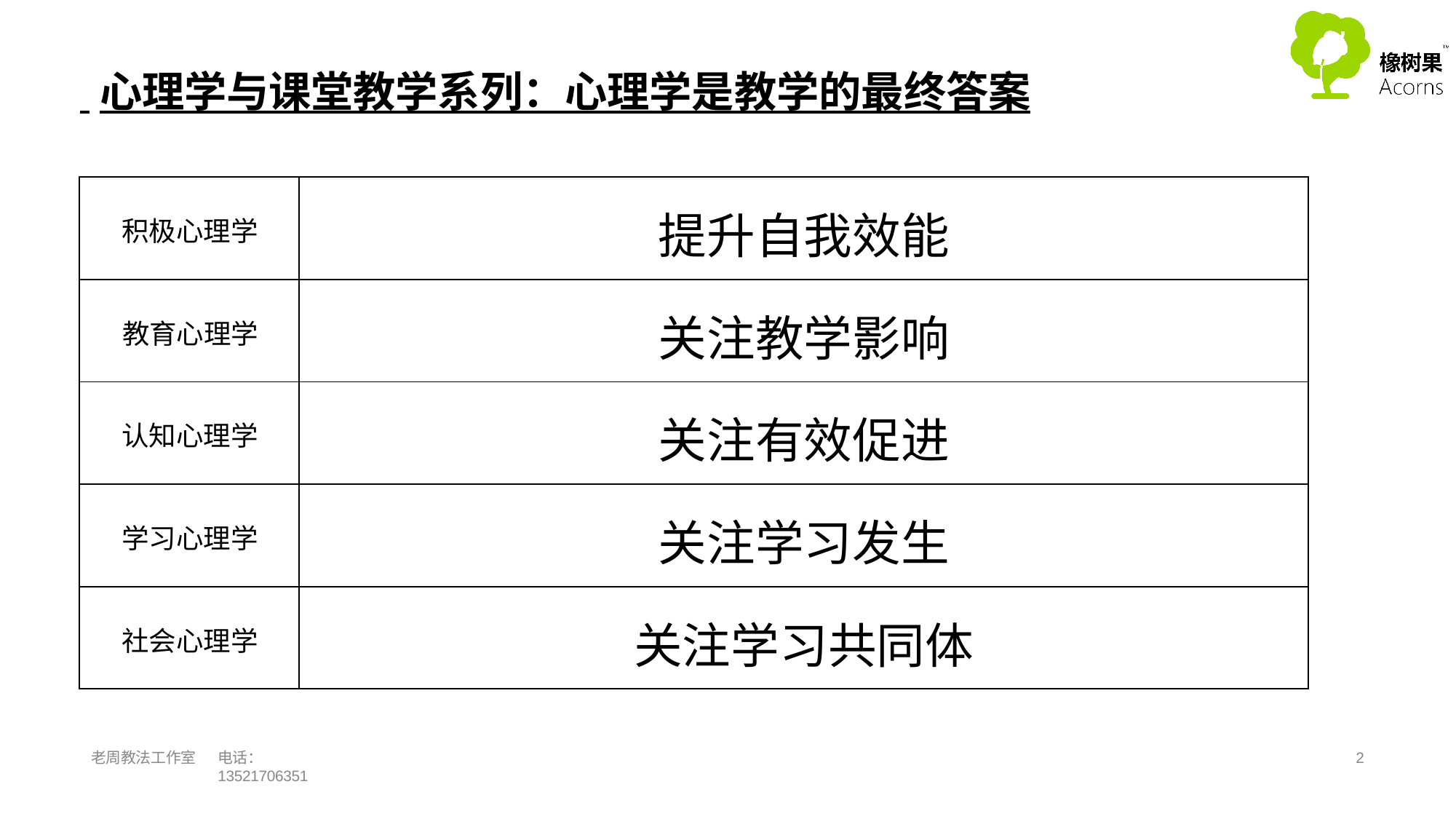

# 心理学与课堂教学系列：心理学是教学的最终答案
| 积极心理学 | 提升自我效能 |
| --- | --- |
| 教育心理学 | 关注教学影响 |
| 认知心理学 | 关注有效促进 |
| 学习心理学 | 关注学习发生 |
| 社会心理学 | 关注学习共同体 |
老周教法工作室
电话：13521706351
2